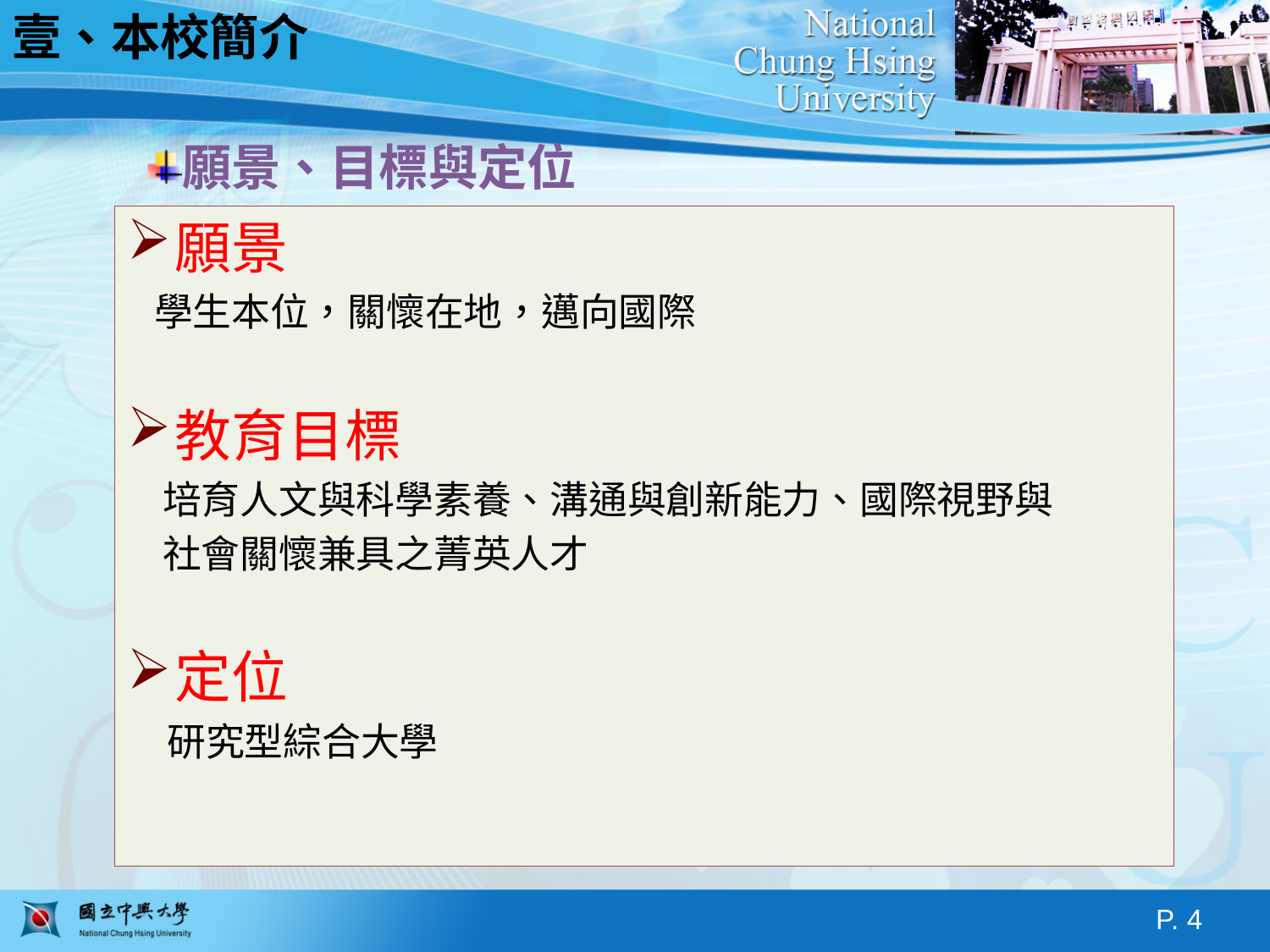

壹、本校簡介
願景、目標與定位
願景
  學生本位，關懷在地，邁向國際

教育目標
   培育人文與科學素養、溝通與創新能力、國際視野與
   社會關懷兼具之菁英人才

定位
    研究型綜合大學